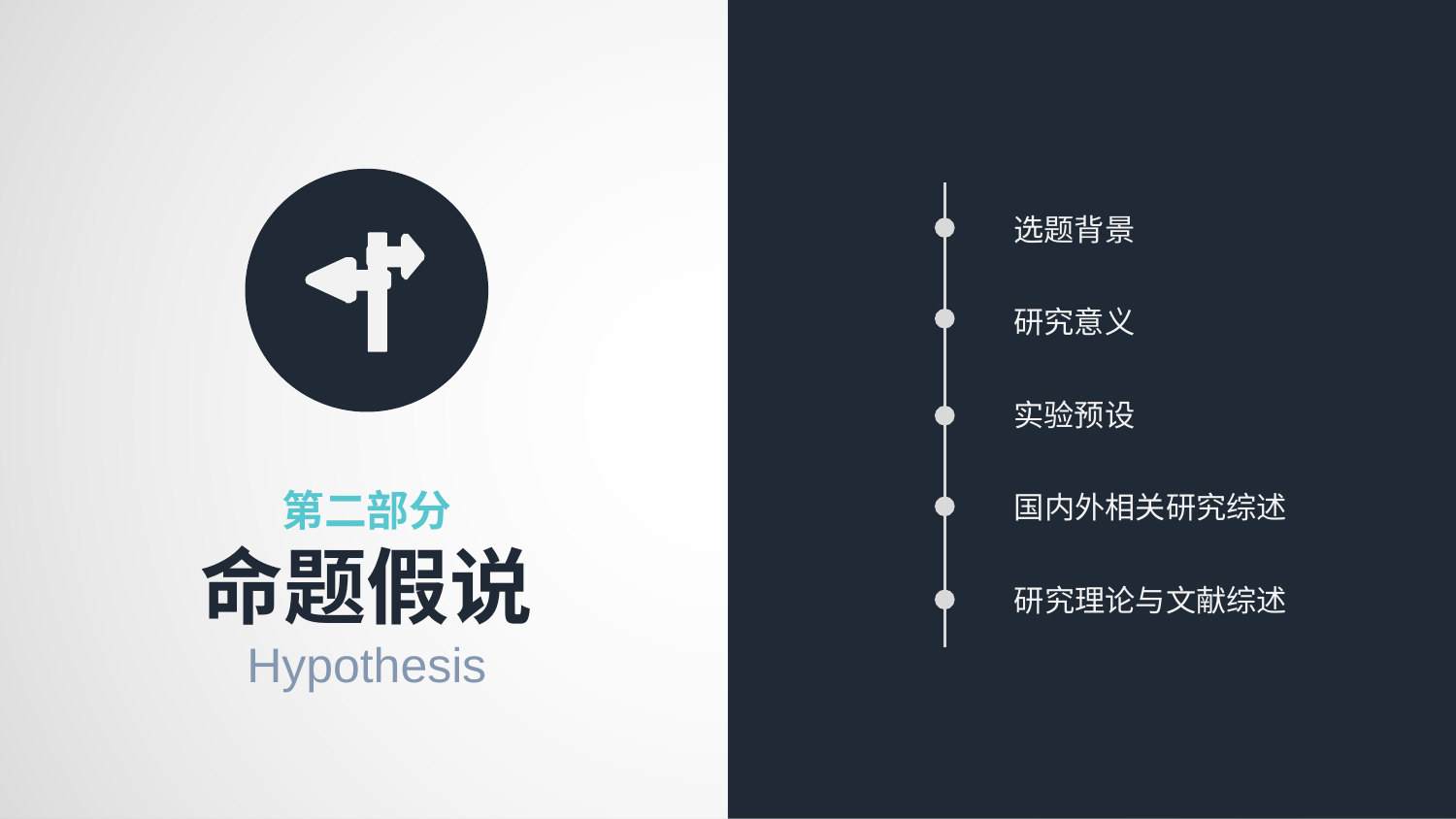

选题背景
研究意义
实验预设
第二部分
国内外相关研究综述
命题假说
Hypothesis
研究理论与文献综述